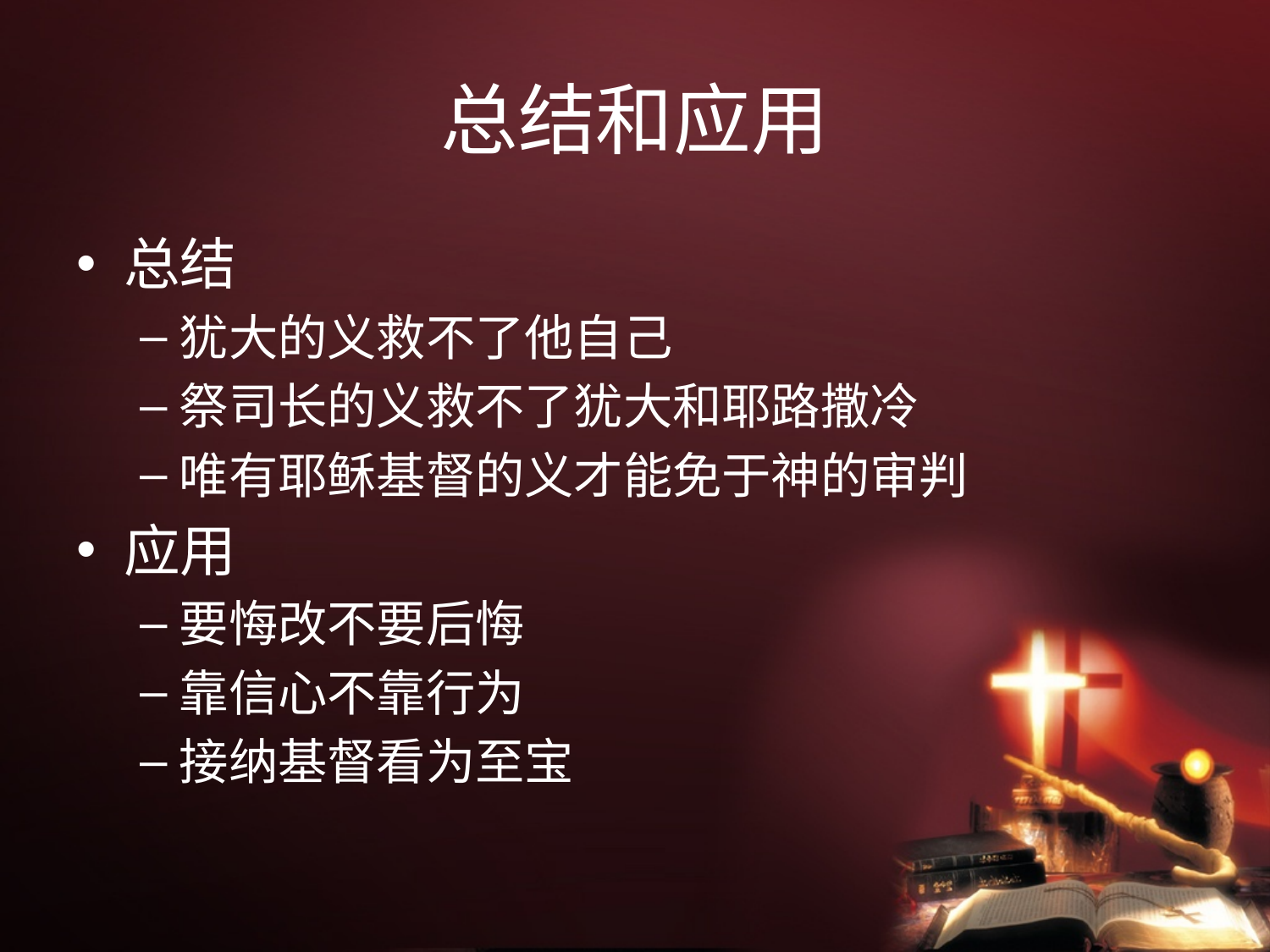

# 总结和应用
总结
犹大的义救不了他自己
祭司长的义救不了犹大和耶路撒冷
唯有耶稣基督的义才能免于神的审判
应用
要悔改不要后悔
靠信心不靠行为
接纳基督看为至宝